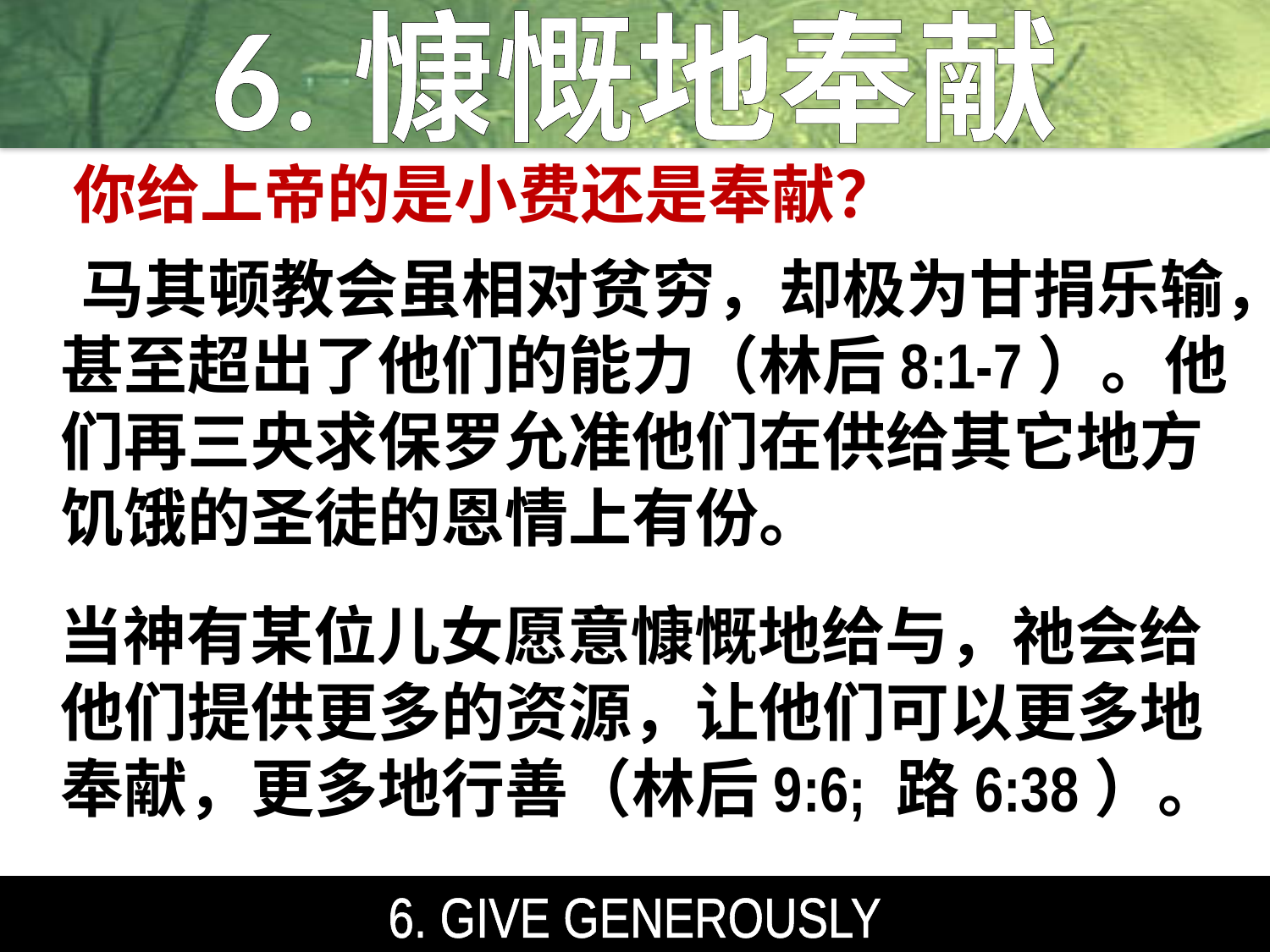

6.慷慨地奉献
  你给上帝的是小费还是奉献？

 马其顿教会虽相对贫穷，却极为甘捐乐输，甚至超出了他们的能力（林后8:1-7）。他们再三央求保罗允准他们在供给其它地方饥饿的圣徒的恩情上有份。

当神有某位儿女愿意慷慨地给与，祂会给他们提供更多的资源，让他们可以更多地奉献，更多地行善（林后9:6; 路6:38）。
6. GIVE GENEROUSLY